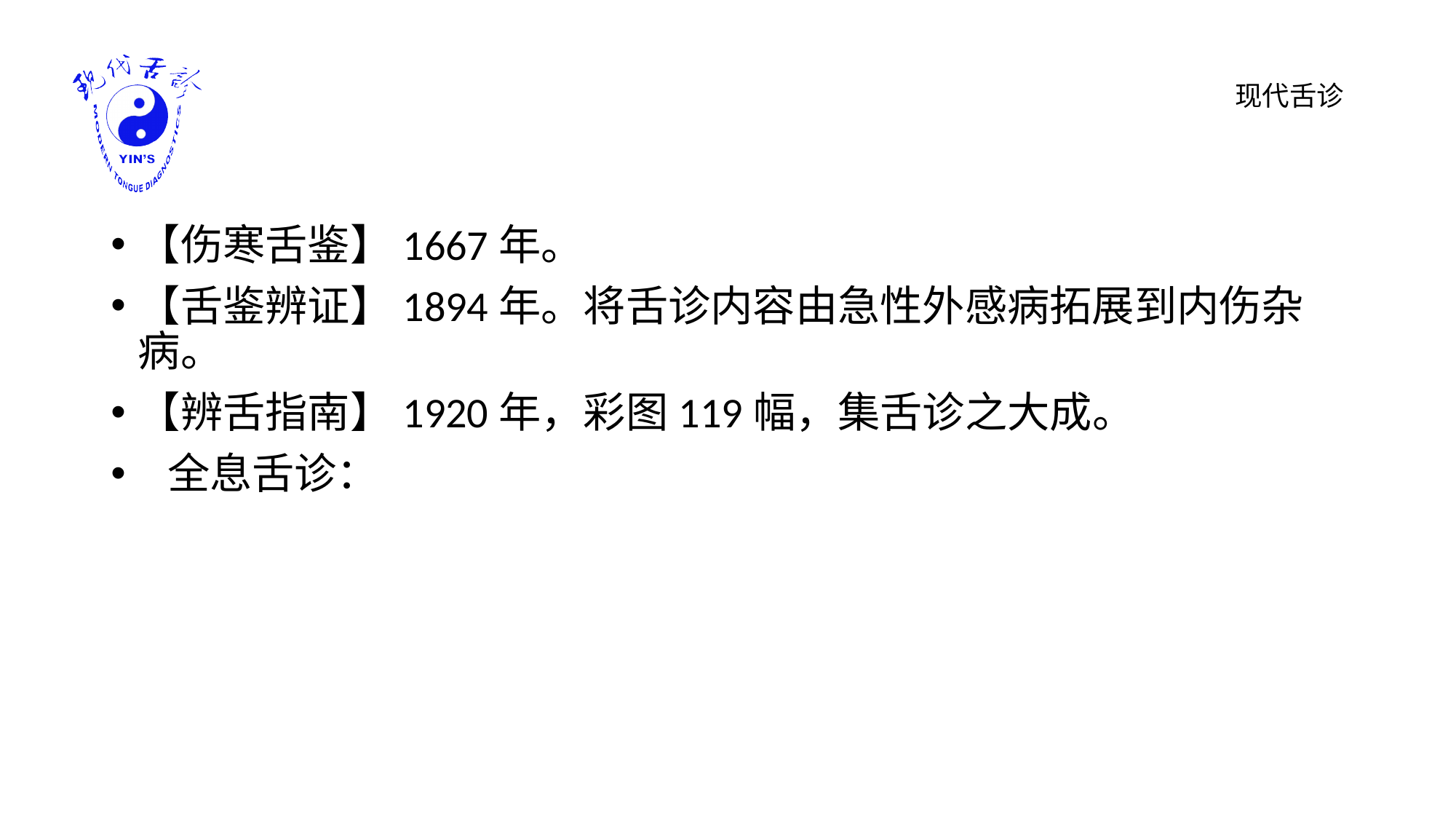

【伤寒舌鉴】1667年。
【舌鉴辨证】1894年。将舌诊内容由急性外感病拓展到内伤杂病。
【辨舌指南】1920年，彩图119幅，集舌诊之大成。
  全息舌诊：